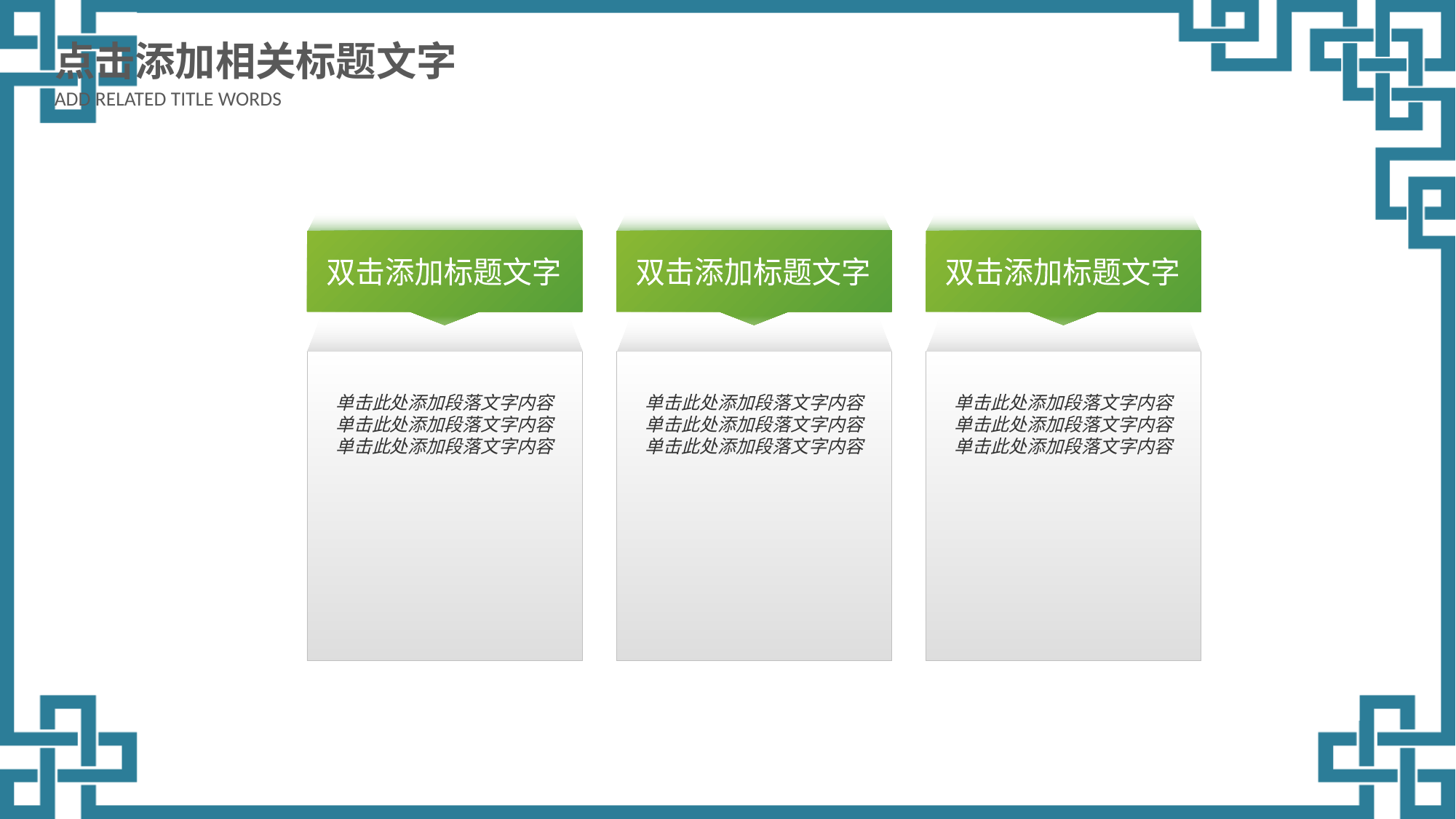

点击添加相关标题文字
ADD RELATED TITLE WORDS

双击添加标题文字
双击添加标题文字
双击添加标题文字

单击此处添加段落文字内容
单击此处添加段落文字内容
单击此处添加段落文字内容
单击此处添加段落文字内容
单击此处添加段落文字内容
单击此处添加段落文字内容
单击此处添加段落文字内容
单击此处添加段落文字内容
单击此处添加段落文字内容